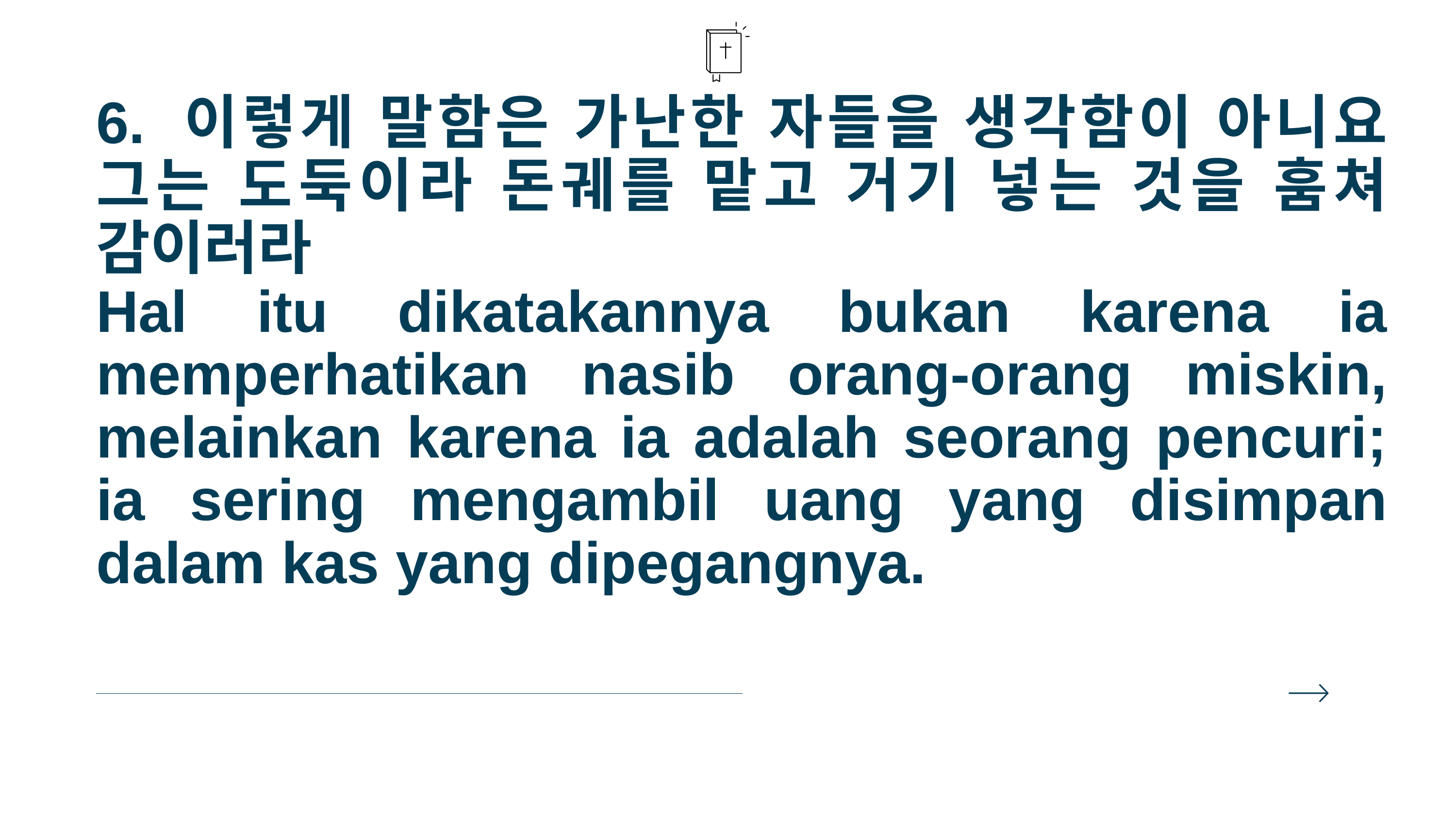

6. 이렇게 말함은 가난한 자들을 생각함이 아니요 그는 도둑이라 돈궤를 맡고 거기 넣는 것을 훔쳐 감이러라
Hal itu dikatakannya bukan karena ia memperhatikan nasib orang-orang miskin, melainkan karena ia adalah seorang pencuri; ia sering mengambil uang yang disimpan dalam kas yang dipegangnya.